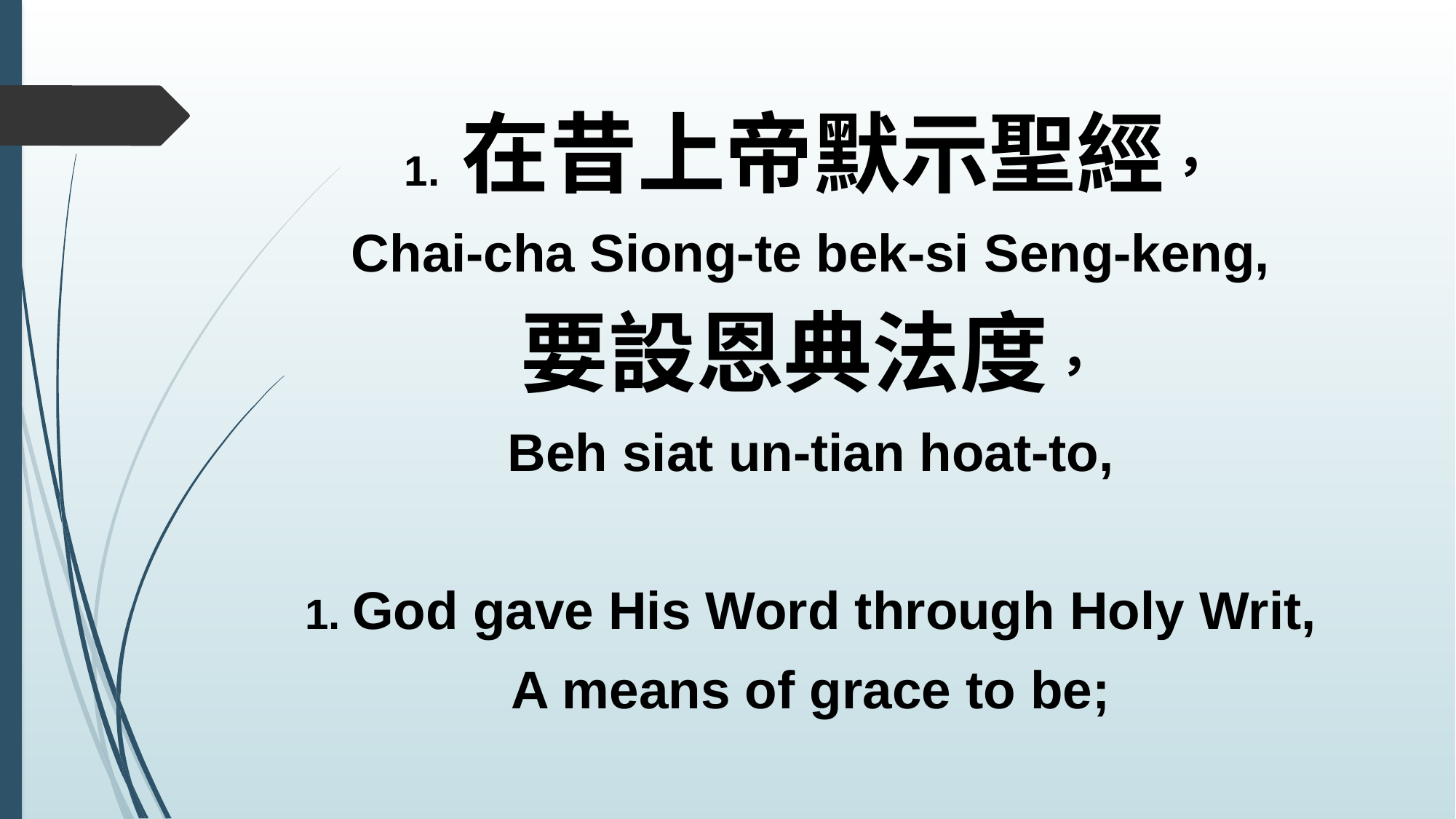

1. 在昔上帝默示聖經，
Chai-cha Siong-te bek-si Seng-keng,
要設恩典法度，
Beh siat un-tian hoat-to,

1. God gave His Word through Holy Writ,
A means of grace to be;